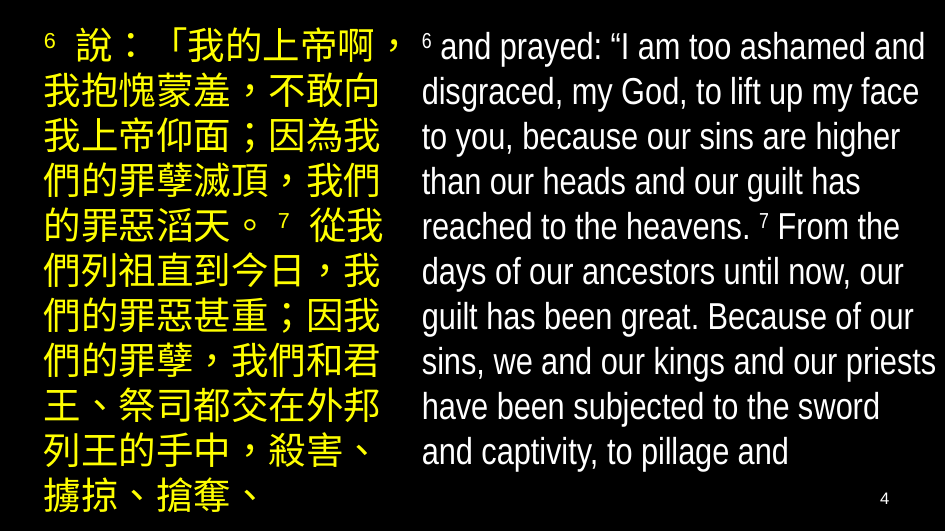

6 說：「我的上帝啊，我抱愧蒙羞，不敢向我上帝仰面；因為我們的罪孽滅頂，我們的罪惡滔天。7 從我們列祖直到今日，我們的罪惡甚重；因我們的罪孽，我們和君王、祭司都交在外邦列王的手中，殺害、擄掠、搶奪、
6 and prayed: “I am too ashamed and disgraced, my God, to lift up my face to you, because our sins are higher than our heads and our guilt has reached to the heavens. 7 From the days of our ancestors until now, our guilt has been great. Because of our sins, we and our kings and our priests have been subjected to the sword and captivity, to pillage and
4